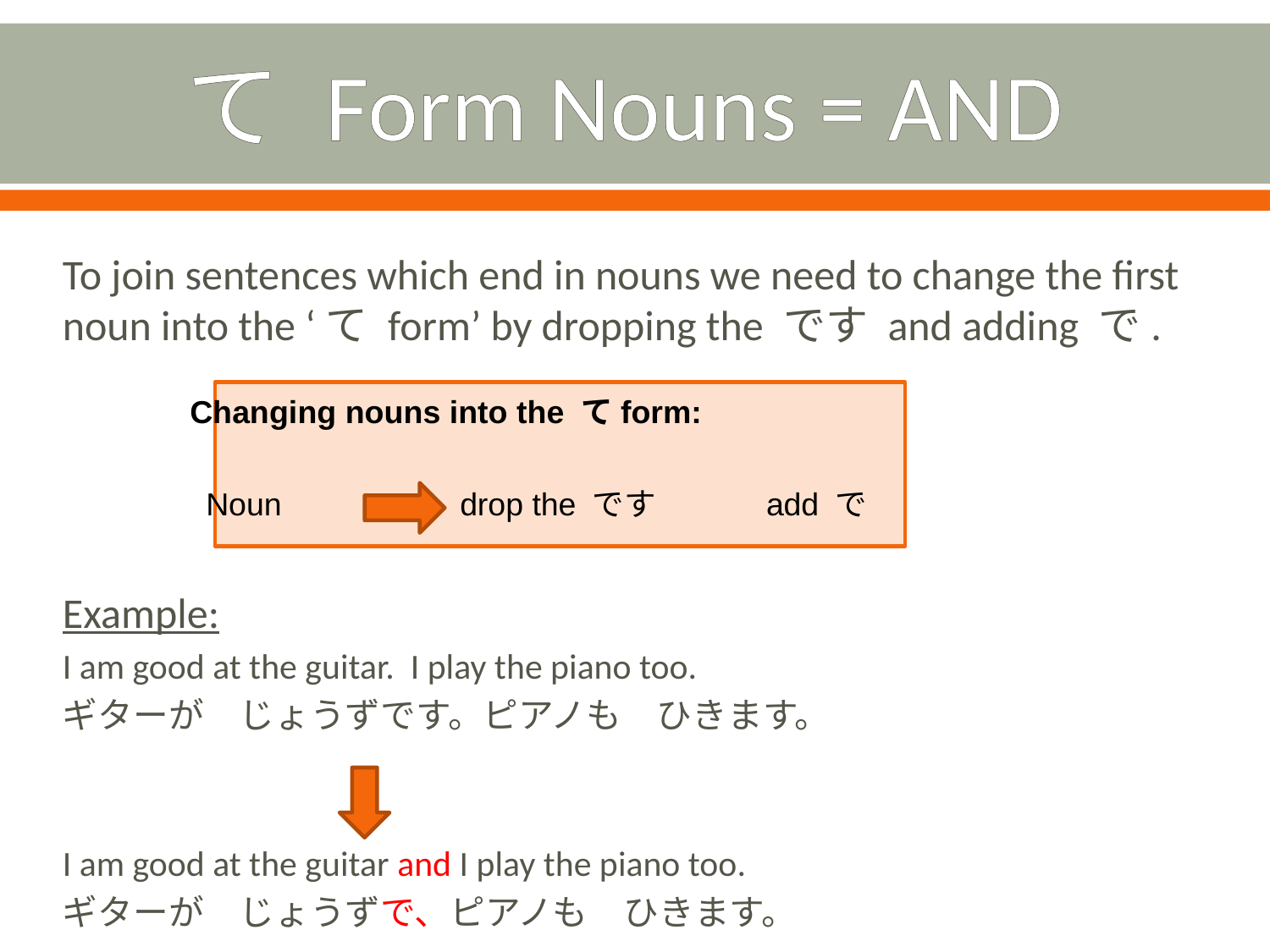

# て Form Nouns = AND
To join sentences which end in nouns we need to change the first noun into the ‘て form’ by dropping the です and adding で.

Example:
I am good at the guitar.  I play the piano too.
ギターが　じょうずです。ピアノも　ひきます。

I am good at the guitar and I play the piano too.
ギターが　じょうずで、ピアノも　ひきます。

Changing nouns into the てform:
Noun		drop the です　　　 add で